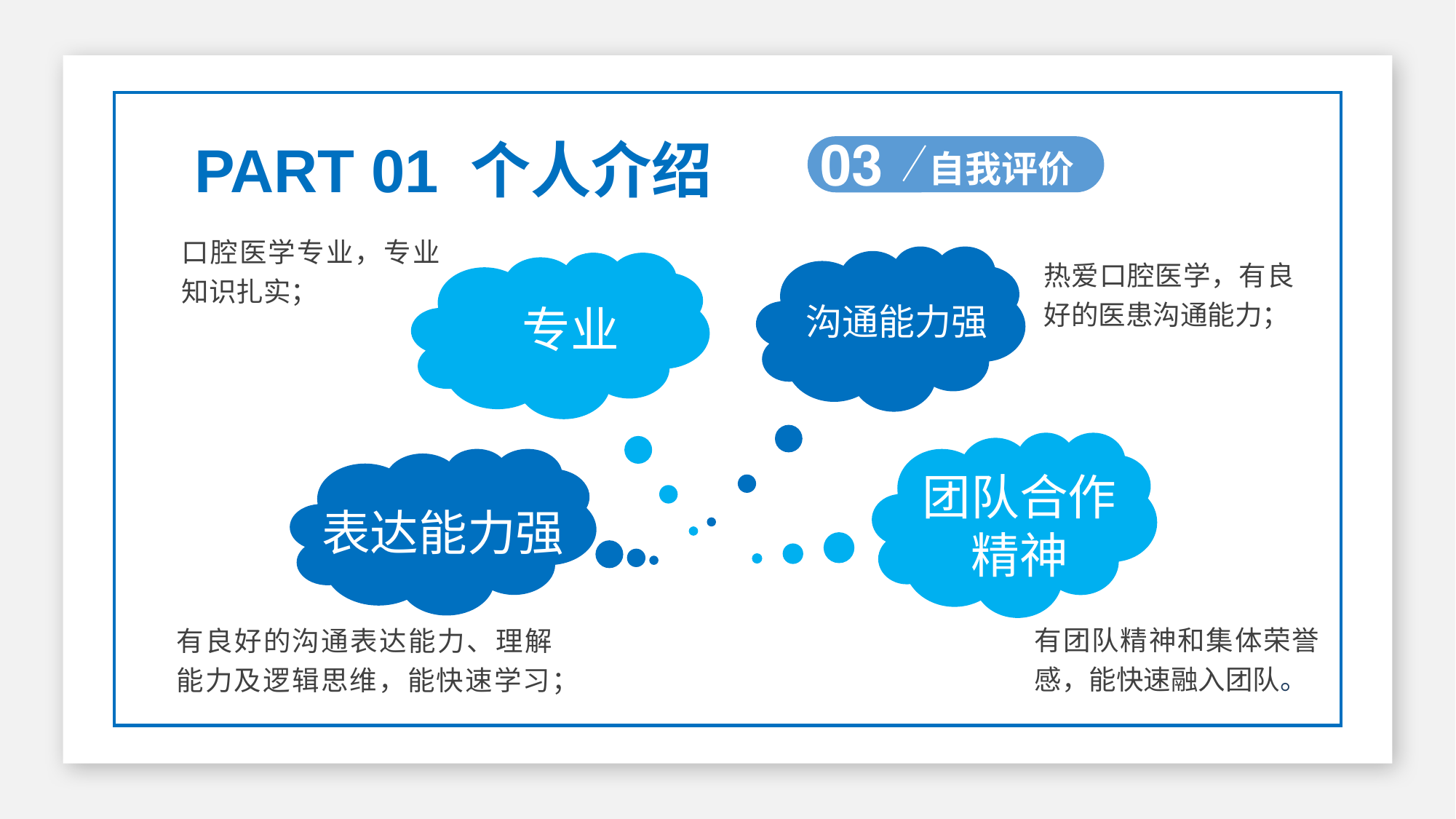

PART 01 个人介绍

自我评价
03

口腔医学专业，专业知识扎实；

沟通能力强
热爱口腔医学，有良好的医患沟通能力；

专业

团队合作精神

表达能力强
有团队精神和集体荣誉感，能快速融入团队。
有良好的沟通表达能力、理解能力及逻辑思维，能快速学习；